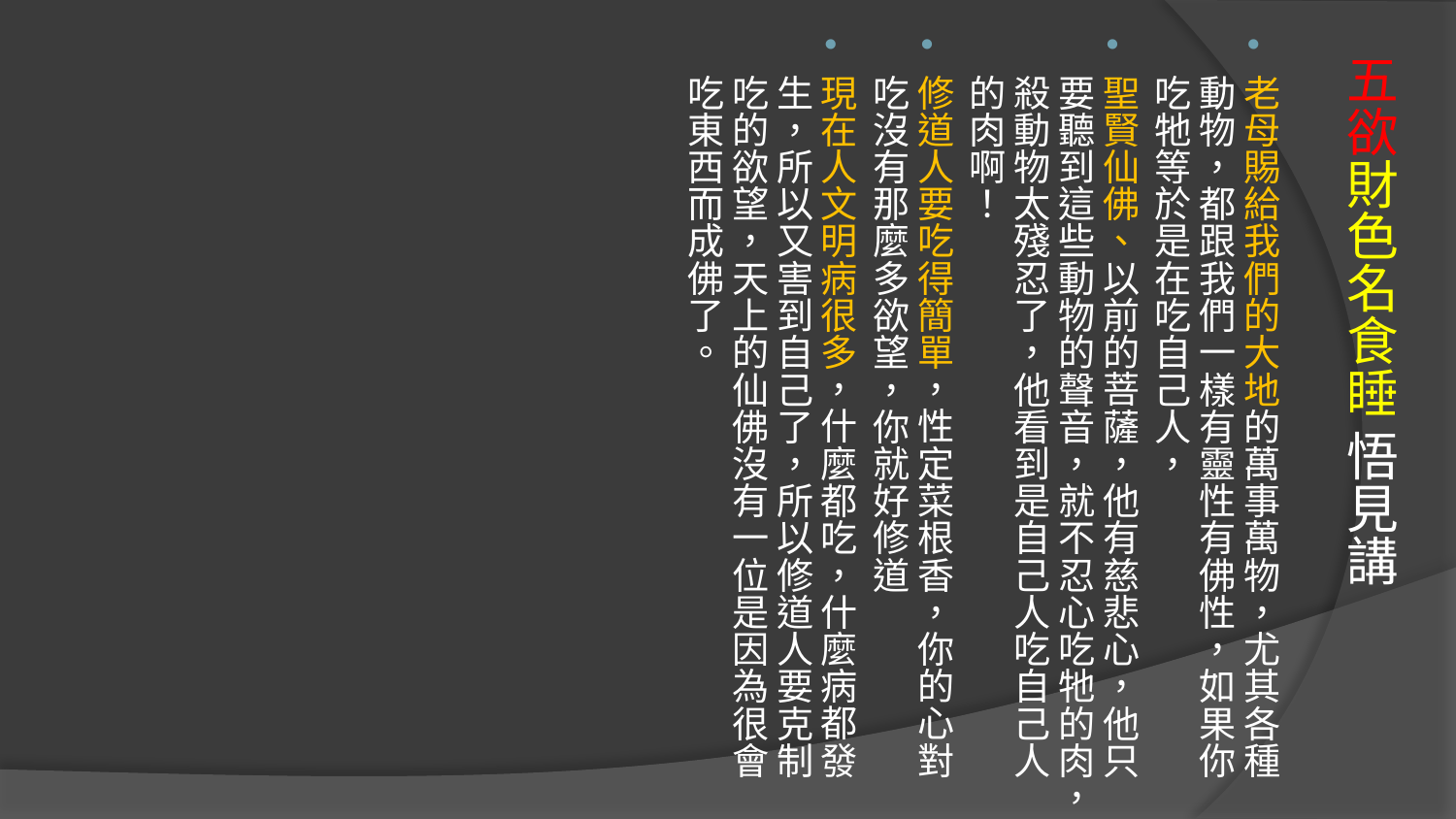

老母賜給我們的大地的萬事萬物，尤其各種動物，都跟我們一樣有靈性有佛性，如果你吃牠等於是在吃自己人，
聖賢仙佛、以前的菩薩，他有慈悲心，他只要聽到這些動物的聲音，就不忍心吃牠的肉，殺動物太殘忍了，他看到是自己人吃自己人的肉啊！
修道人要吃得簡單，性定菜根香，你的心對吃沒有那麼多欲望，你就好修道
現在人文明病很多，什麼都吃，什麼病都發生，所以又害到自己了，所以修道人要克制吃的欲望，天上的仙佛沒有一位是因為很會吃東西而成佛了。

# 五欲財色名食睡 悟見講